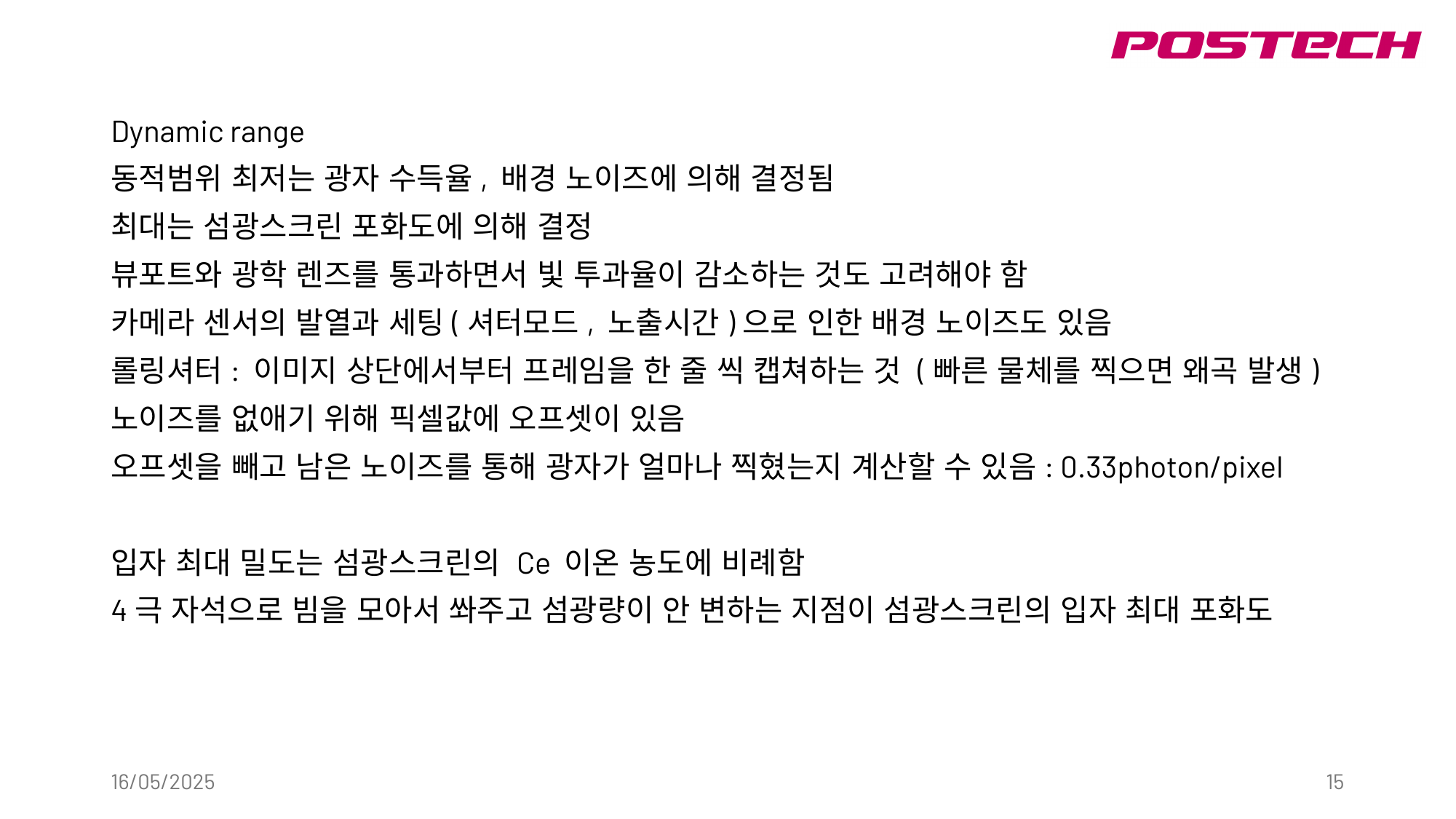

Dynamic range
동적범위 최저는 광자 수득율, 배경 노이즈에 의해 결정됨
최대는 섬광스크린 포화도에 의해 결정
뷰포트와 광학 렌즈를 통과하면서 빛 투과율이 감소하는 것도 고려해야 함
카메라 센서의 발열과 세팅(셔터모드, 노출시간)으로 인한 배경 노이즈도 있음
롤링셔터: 이미지 상단에서부터 프레임을 한 줄 씩 캡쳐하는 것 (빠른 물체를 찍으면 왜곡 발생)
노이즈를 없애기 위해 픽셀값에 오프셋이 있음
오프셋을 빼고 남은 노이즈를 통해 광자가 얼마나 찍혔는지 계산할 수 있음: 0.33photon/pixel

입자 최대 밀도는 섬광스크린의 Ce 이온 농도에 비례함
4극 자석으로 빔을 모아서 쏴주고 섬광량이 안 변하는 지점이 섬광스크린의 입자 최대 포화도

16/05/2025
15